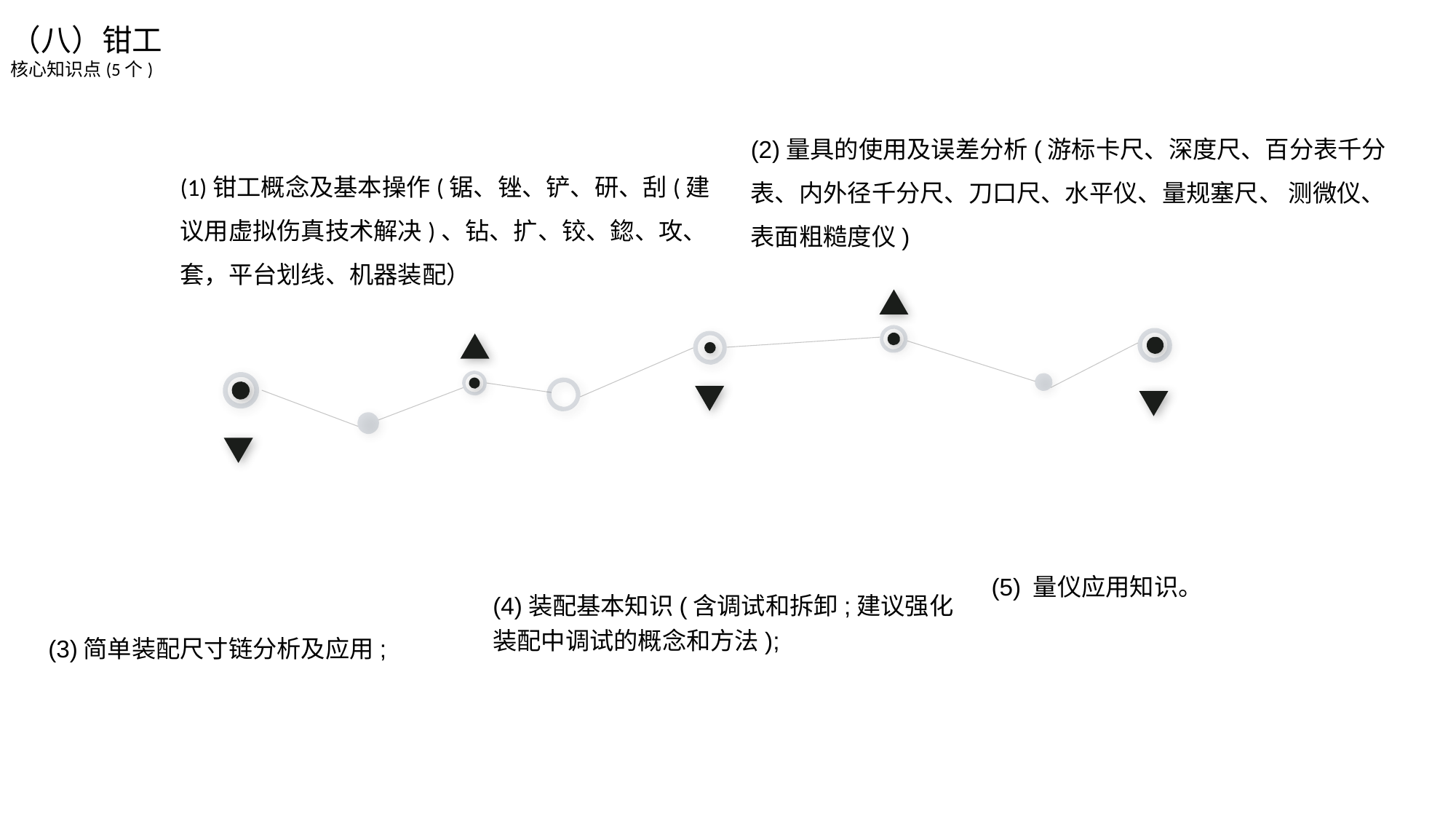

(2)量具的使用及误差分析(游标卡尺、深度尺、百分表千分表、内外径千分尺、刀口尺、水平仪、量规塞尺、 测微仪、表面粗糙度仪)
（八）钳工
核心知识点(5个)
(1)钳工概念及基本操作(锯、锉、铲、研、刮(建议用虚拟伤真技术解决)、钻、扩、铰、鍃、攻、套，平台划线、机器装配）

(4)装配基本知识(含调试和拆卸;建议强化装配中调试的概念和方法);

(5) 量仪应用知识。

(3)简单装配尺寸链分析及应用;